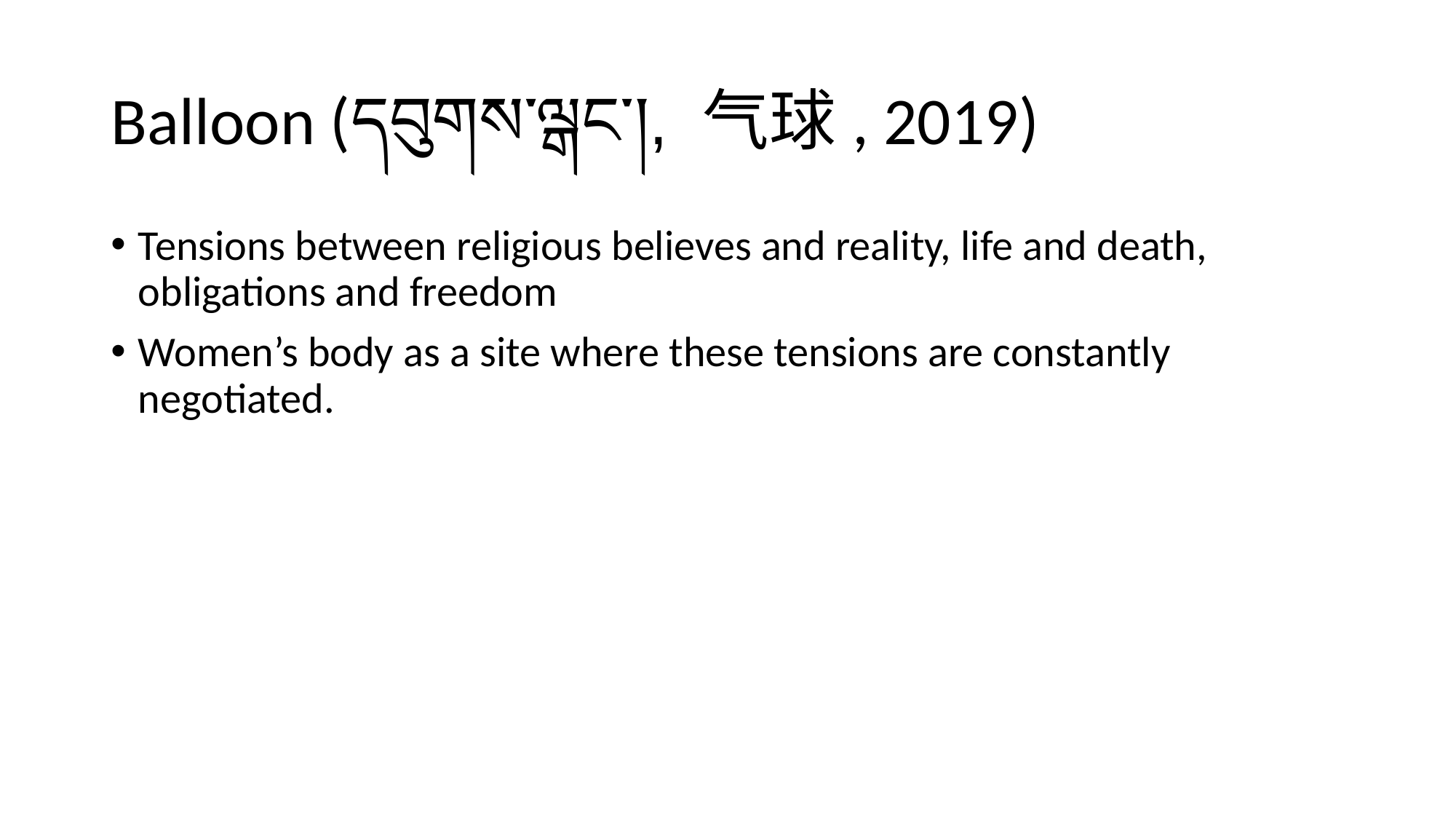

# Balloon (དབུགས་ལྒང་།, 气球, 2019)
Tensions between religious believes and reality, life and death, obligations and freedom
Women’s body as a site where these tensions are constantly negotiated.